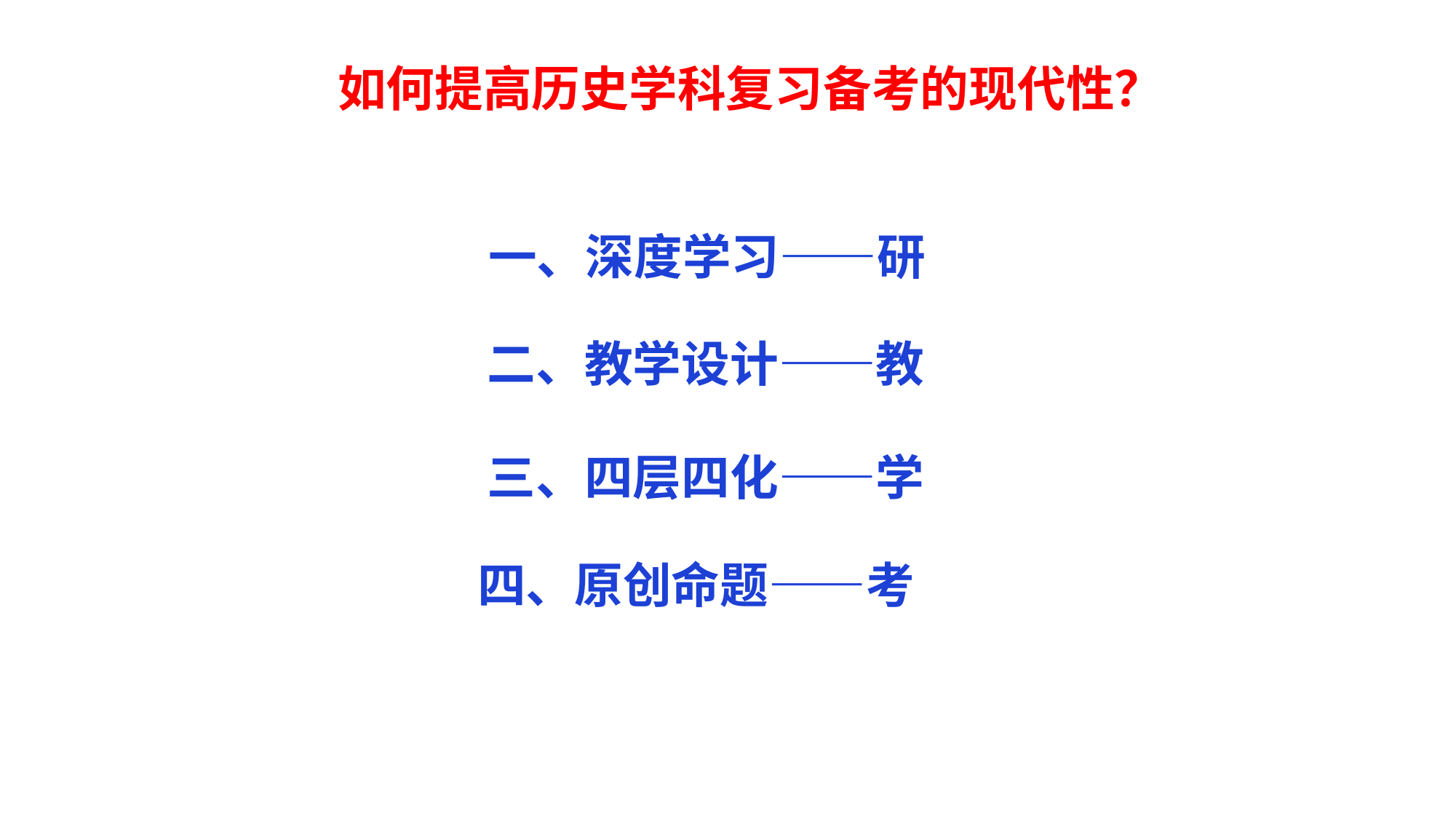

如何提高历史学科复习备考的现代性？
一、深度学习——研
二、教学设计——教
三、四层四化——学
四、原创命题——考